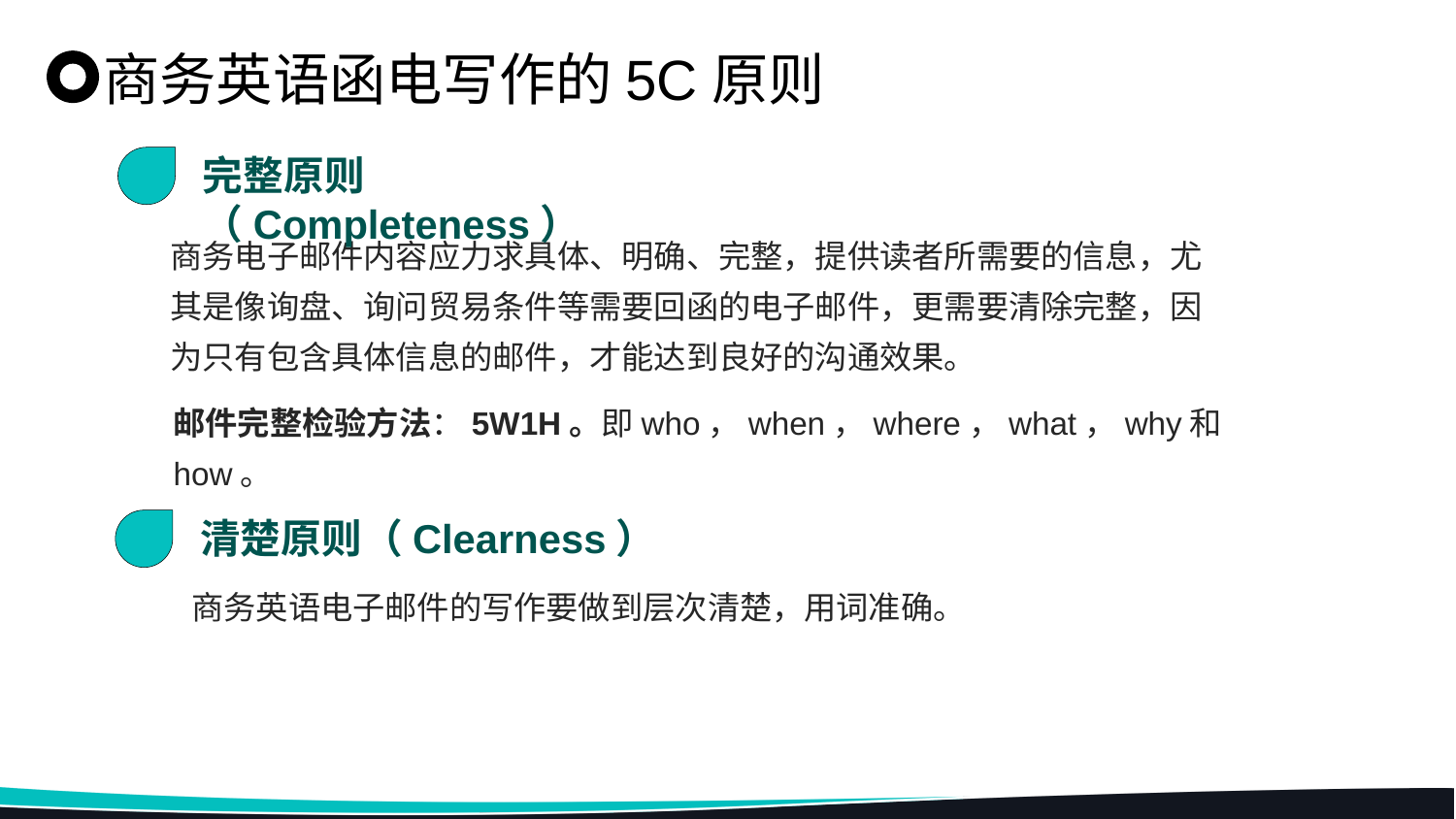

商务英语函电写作的5C原则
完整原则（Completeness）

商务电子邮件内容应力求具体、明确、完整，提供读者所需要的信息，尤其是像询盘、询问贸易条件等需要回函的电子邮件，更需要清除完整，因为只有包含具体信息的邮件，才能达到良好的沟通效果。
邮件完整检验方法：5W1H。即who，when，where，what，why和how。
清楚原则（Clearness）

商务英语电子邮件的写作要做到层次清楚，用词准确。